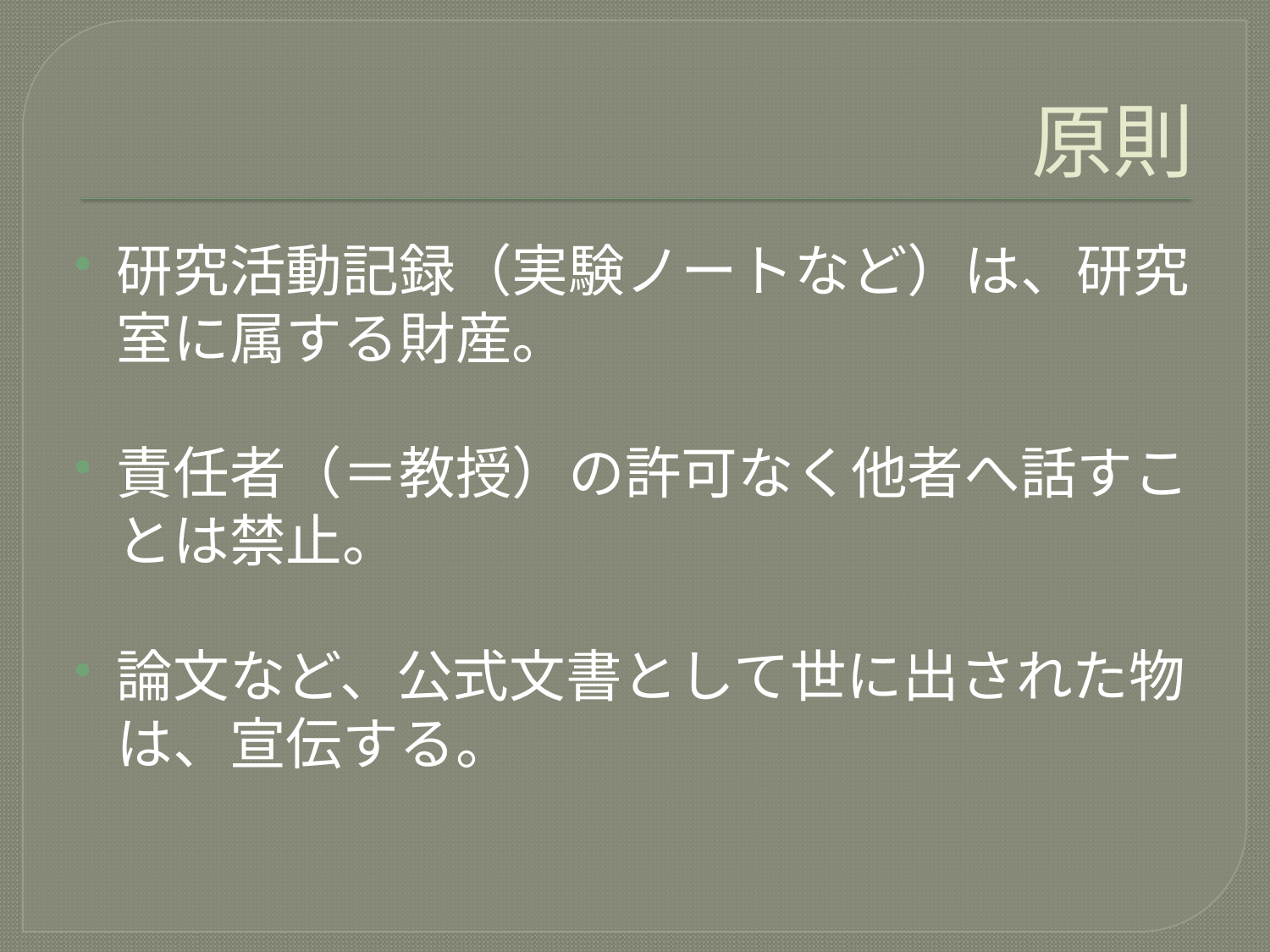

# 原則
研究活動記録（実験ノートなど）は、研究室に属する財産。

責任者（＝教授）の許可なく他者へ話すことは禁止。

論文など、公式文書として世に出された物は、宣伝する。